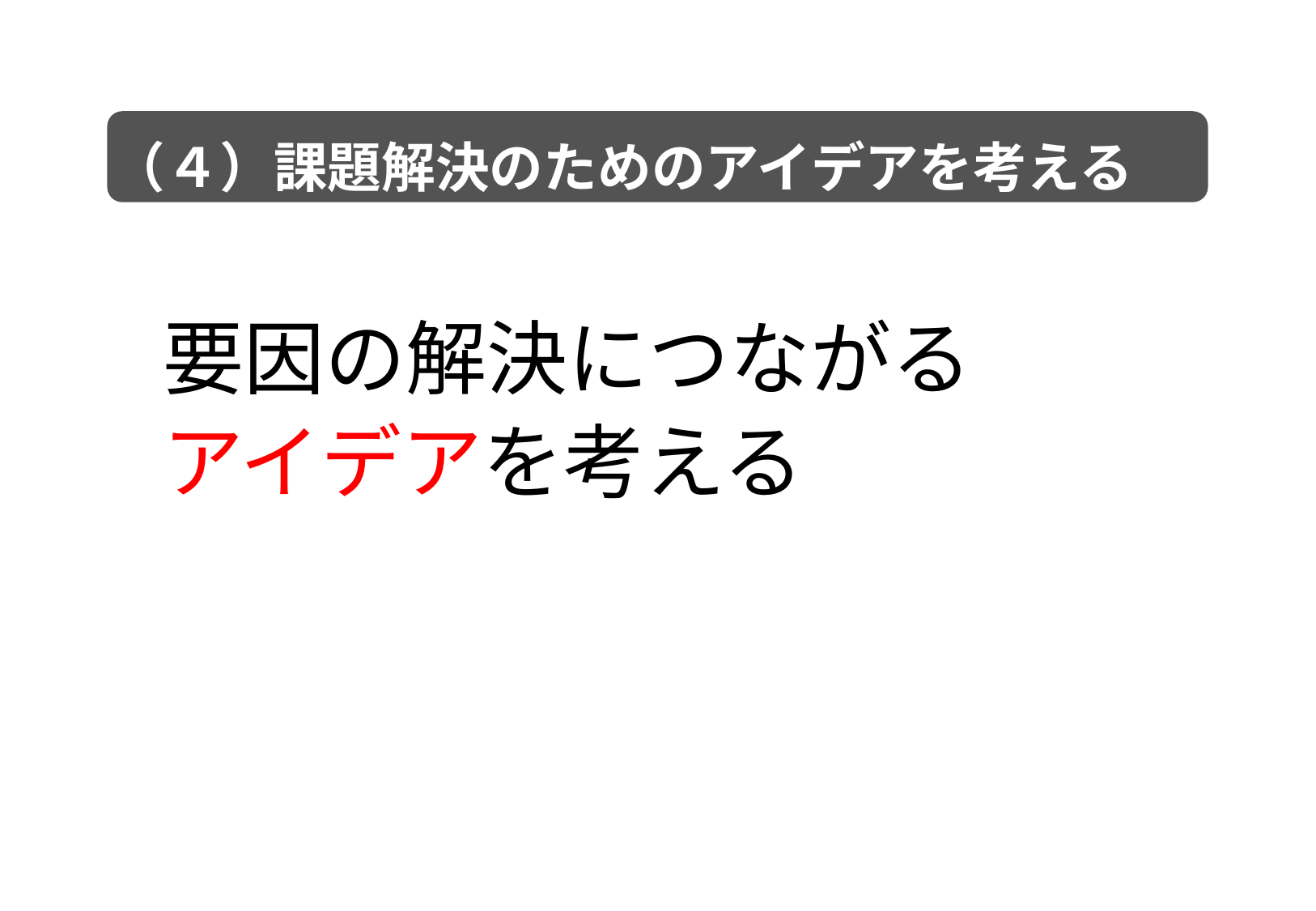

（４）課題解決のためのアイデアを考える
要因の解決につながる
アイデアを考える